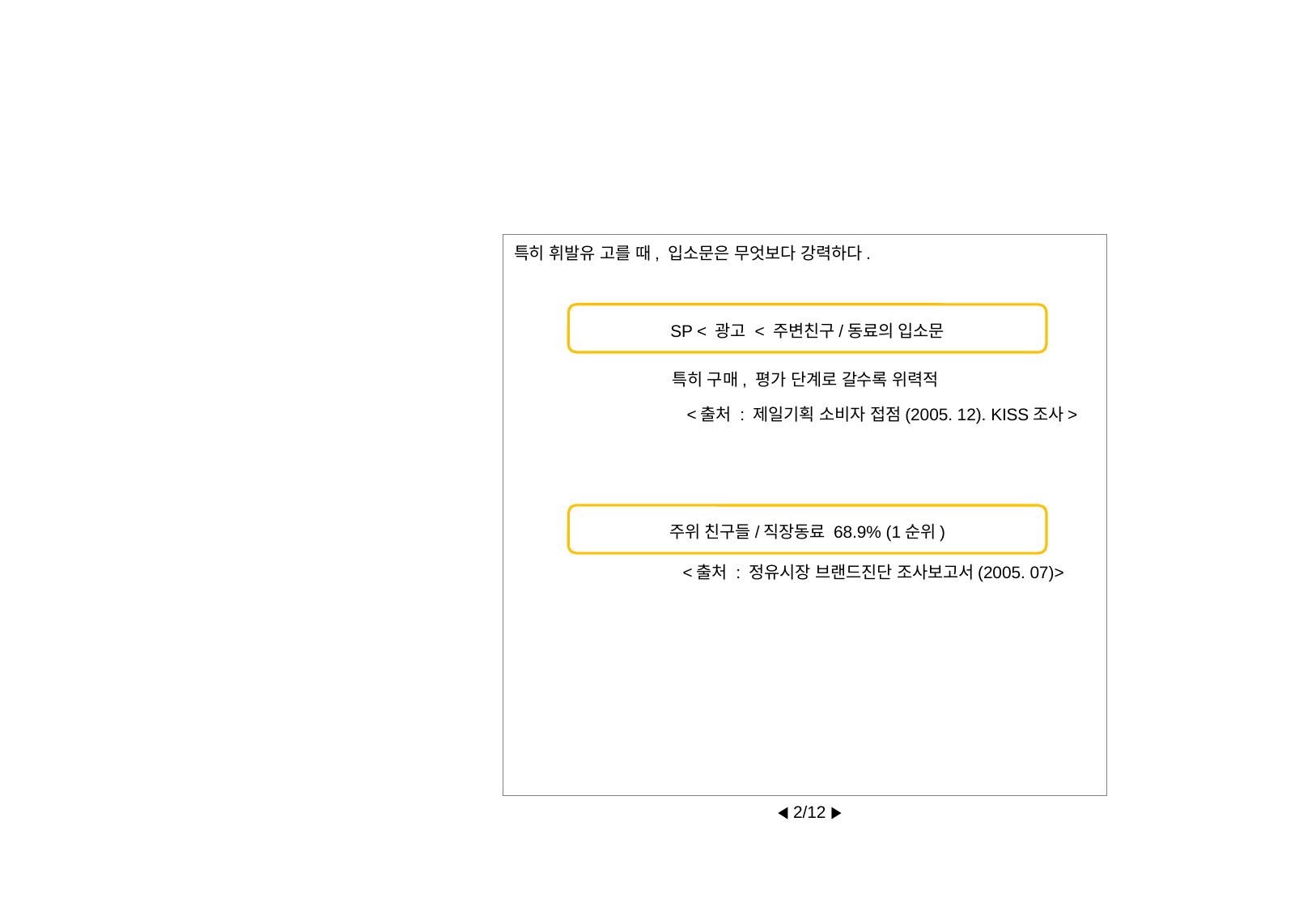

특히 휘발유 고를 때, 입소문은 무엇보다 강력하다.
SP < 광고 < 주변친구/동료의 입소문
특히 구매, 평가 단계로 갈수록 위력적
<출처 : 제일기획 소비자 접점(2005. 12). KISS조사>
주위 친구들/직장동료 68.9% (1순위)
<출처 : 정유시장 브랜드진단 조사보고서(2005. 07)>
◀ 2/12 ▶